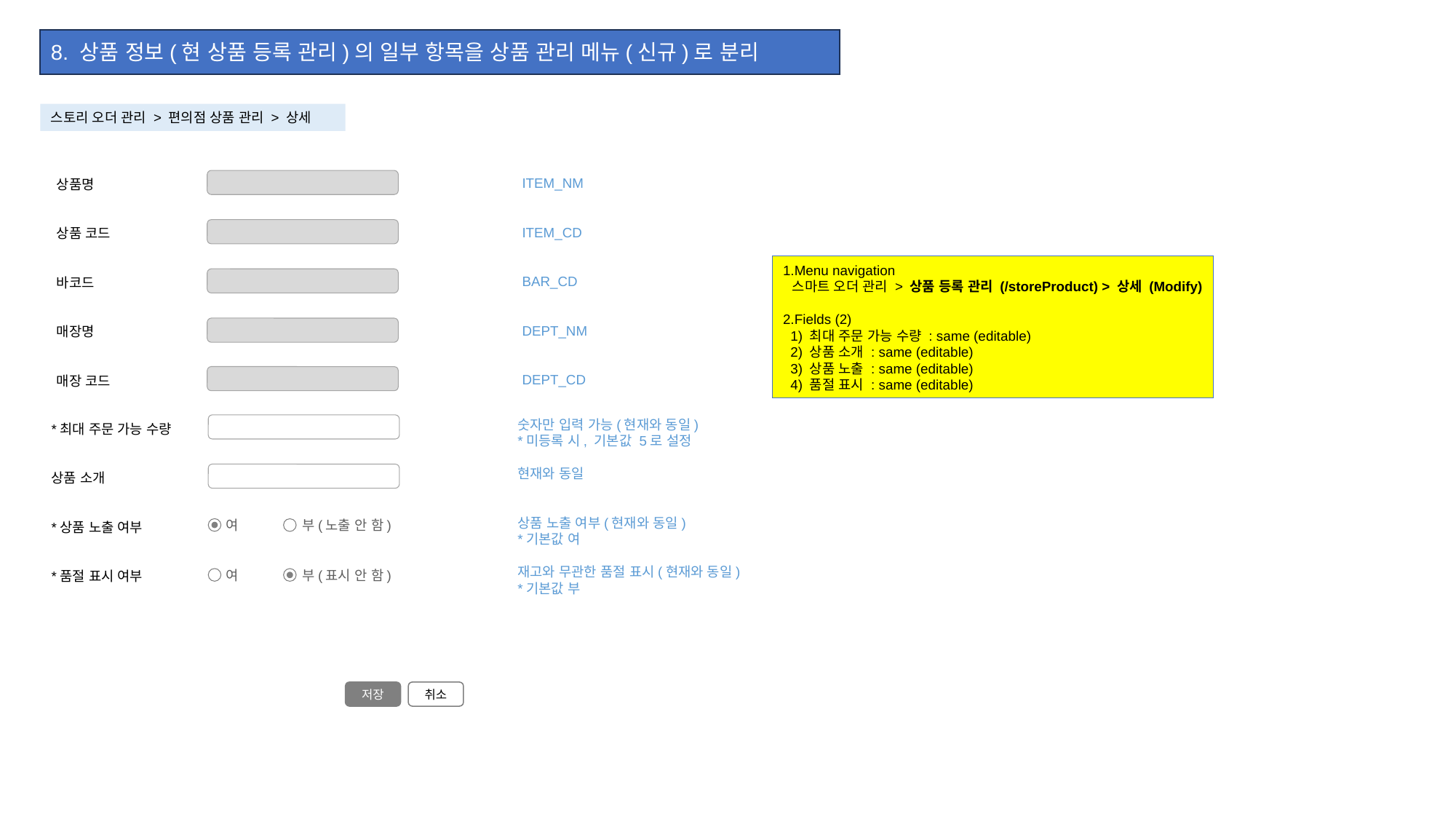

8. 상품 정보(현 상품 등록 관리)의 일부 항목을 상품 관리 메뉴(신규)로 분리
스토리 오더 관리 > 편의점 상품 관리 > 상세
ITEM_NM

ITEM_CD

BAR_CD

DEPT_NM

DEPT_CD

상품명

상품 코드

바코드

매장명

매장 코드

1.Menu navigation
  스마트 오더 관리 > 상품 등록 관리 (/storeProduct) > 상세 (Modify)

2.Fields (2)
  1) 최대 주문 가능 수량 : same (editable)
  2) 상품 소개 : same (editable)
  3) 상품 노출 : same (editable)
  4) 품절 표시 : same (editable)

숫자만 입력 가능(현재와 동일)
*미등록 시, 기본값 5로 설정

현재와 동일

상품 노출 여부(현재와 동일)
*기본값 여

재고와 무관한 품절 표시(현재와 동일)
*기본값 부
*최대 주문 가능 수량

상품 소개

*상품 노출 여부

*품절 표시 여부

여
부(노출 안 함)

여
부(표시 안 함)

저장
취소